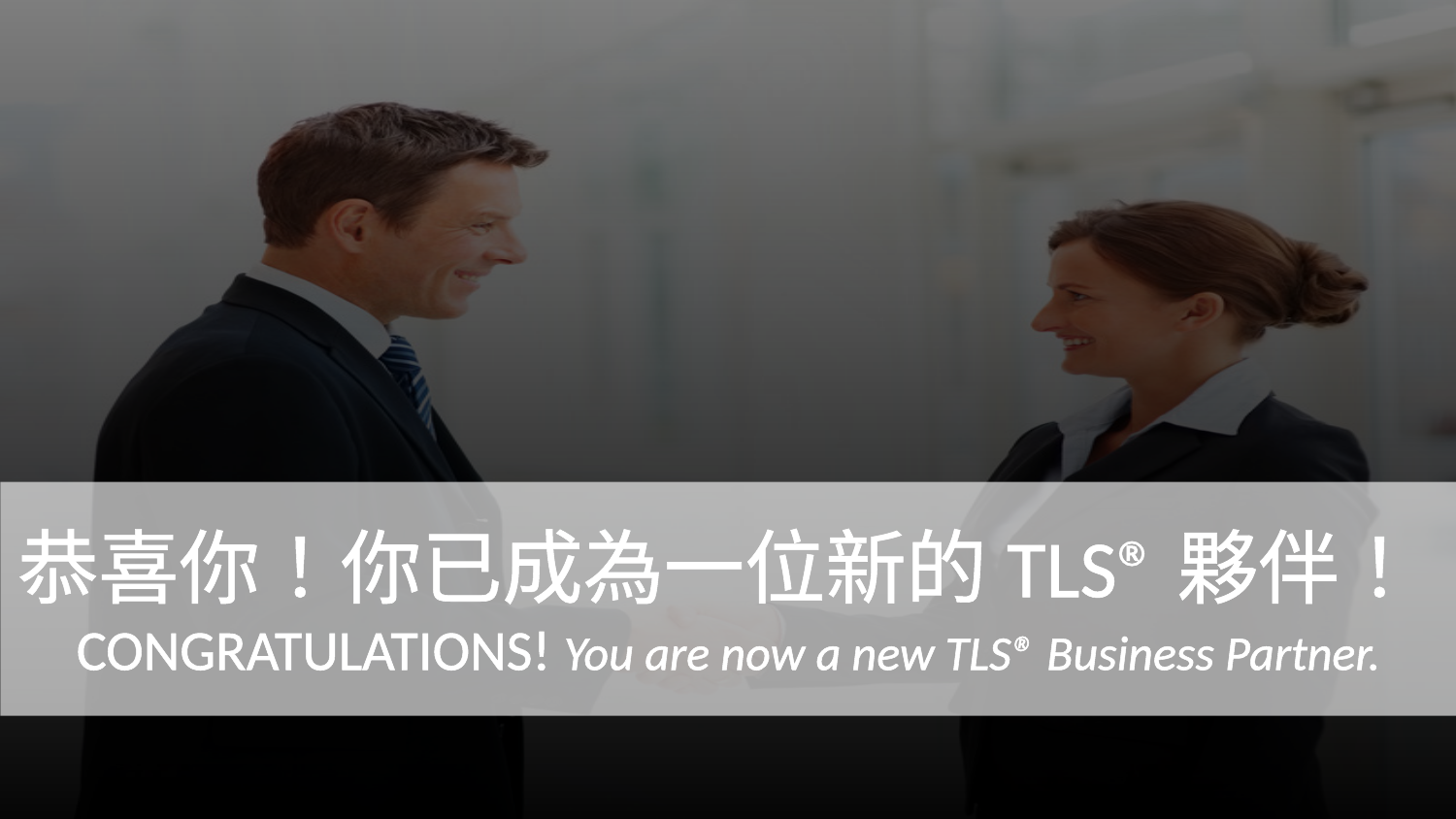

恭喜你！你已成為一位新的TLS®夥伴！CONGRATULATIONS! You are now a new TLS® Business Partner.